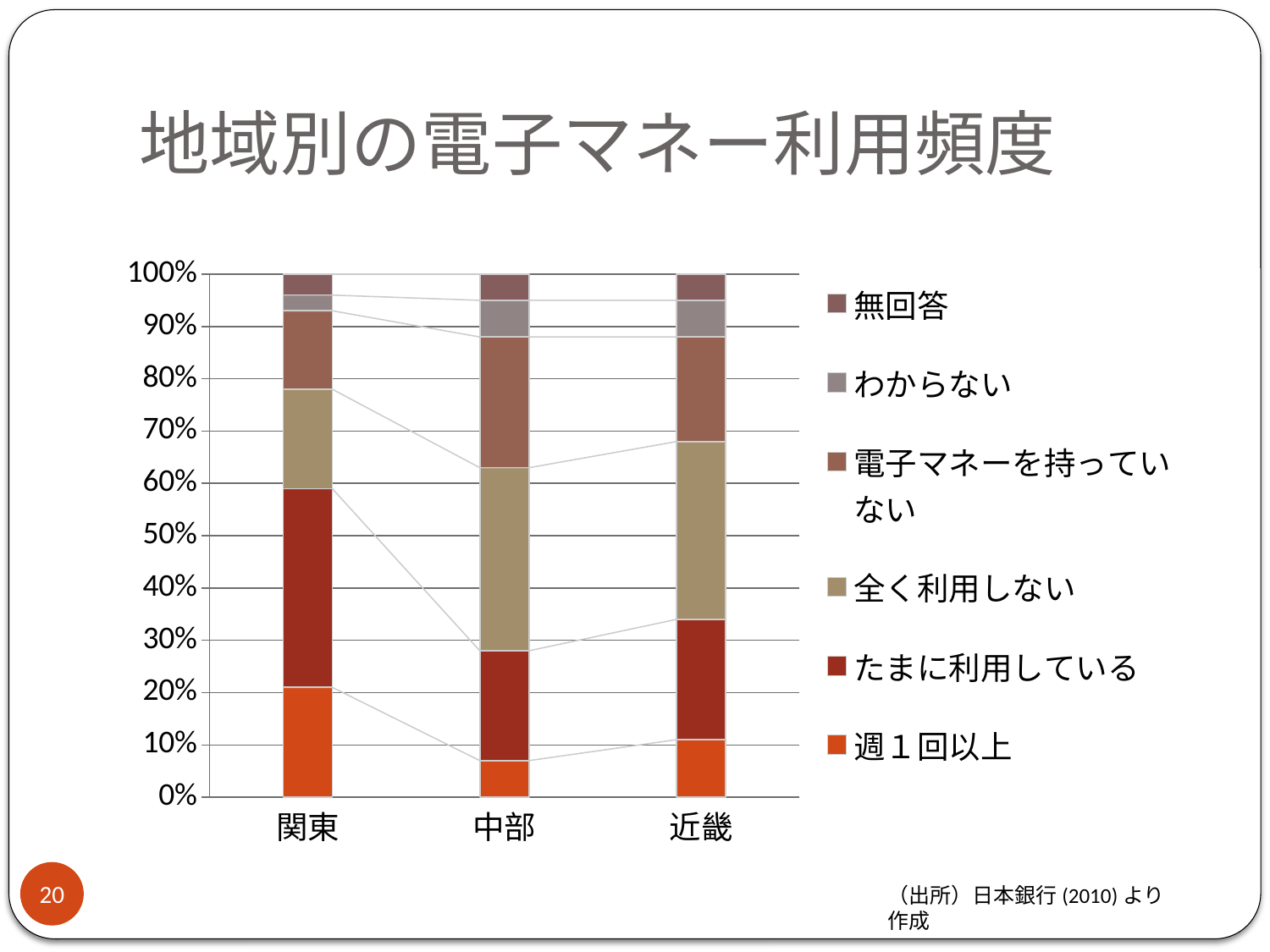

# 地域別の電子マネー利用頻度

### Chart

| Category | 週１回以上 | たまに利用している | 全く利用しない | 電子マネーを持っていない | わからない | 無回答 |
|---|---|---|---|---|---|---|
| 関東 | 21.0 | 38.0 | 19.0 | 15.0 | 3.0 | 4.0 |
| 中部 | 7.0 | 21.0 | 35.0 | 25.0 | 7.0 | 5.0 |
| 近畿 | 11.0 | 23.0 | 34.0 | 20.0 | 7.0 | 5.0 |
20
（出所）日本銀行(2010)より作成